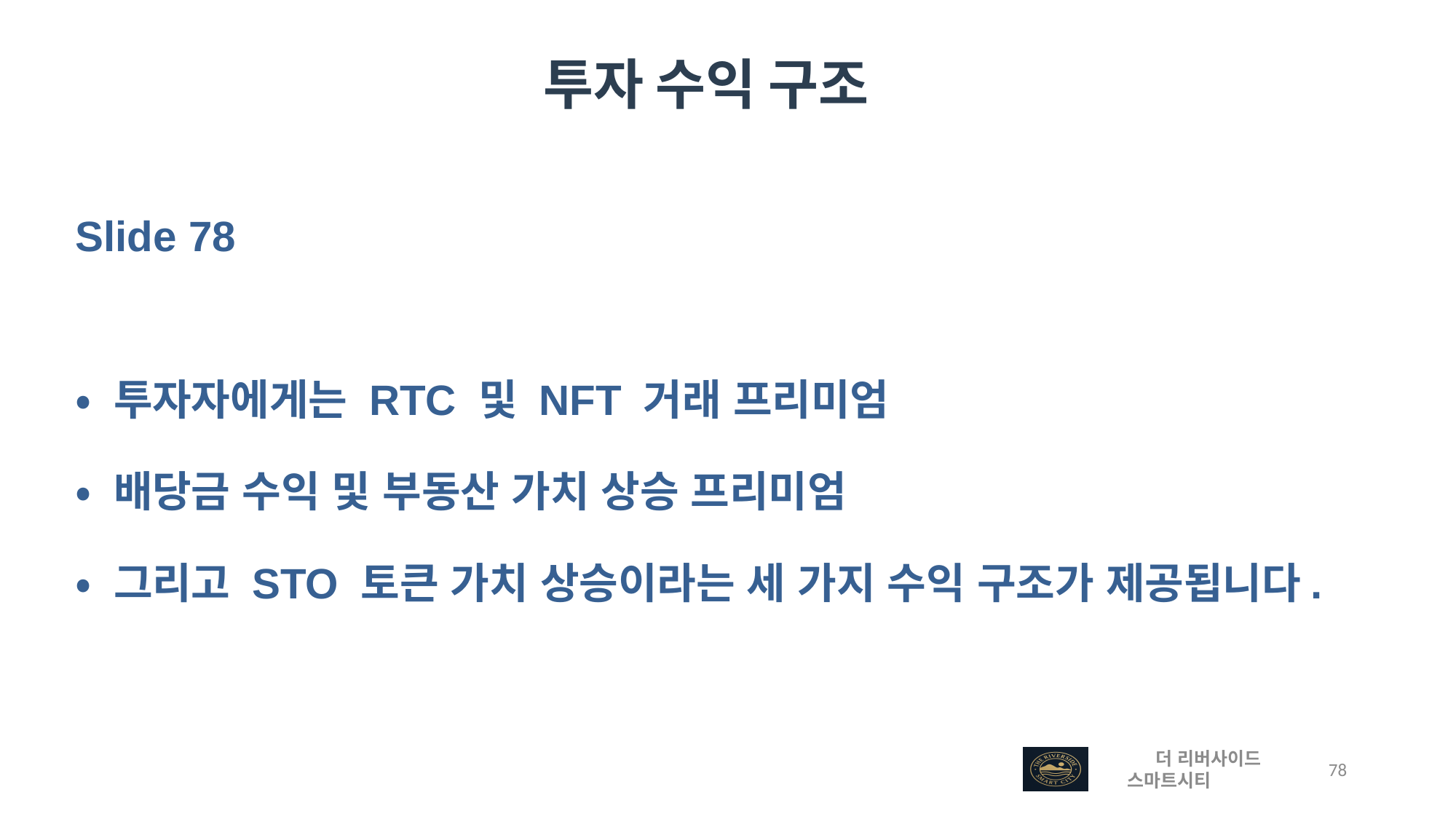

투자 수익 구조
Slide 78

• 투자자에게는 RTC 및 NFT 거래 프리미엄
• 배당금 수익 및 부동산 가치 상승 프리미엄
• 그리고 STO 토큰 가치 상승이라는 세 가지 수익 구조가 제공됩니다.
             더 리버사이드 스마트시티
  78